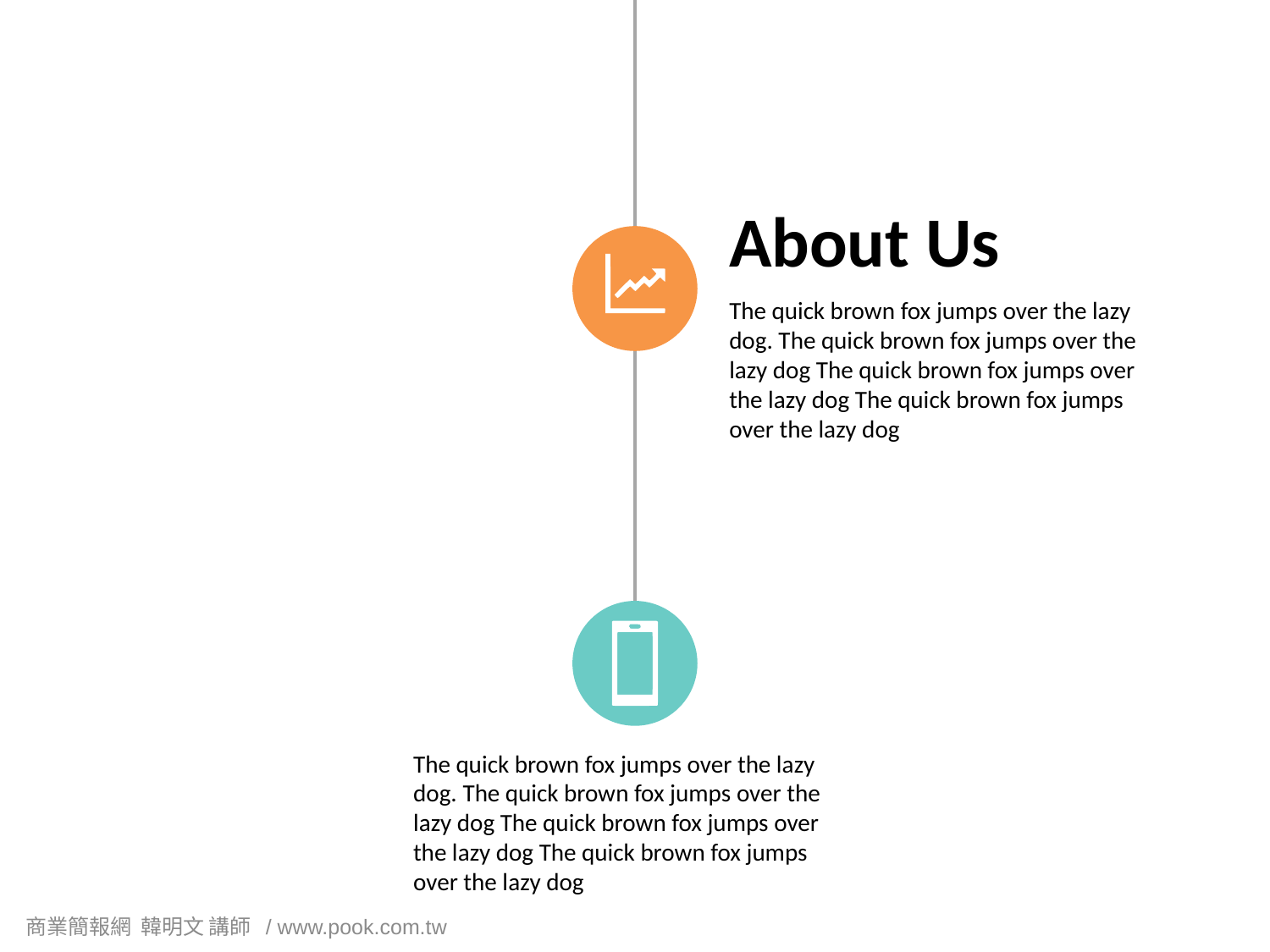

About Us

The quick brown fox jumps over the lazy dog. The quick brown fox jumps over the lazy dog The quick brown fox jumps over the lazy dog The quick brown fox jumps over the lazy dog

The quick brown fox jumps over the lazy dog. The quick brown fox jumps over the lazy dog The quick brown fox jumps over the lazy dog The quick brown fox jumps over the lazy dog
商業簡報網  韓明文 講師  / www.pook.com.tw